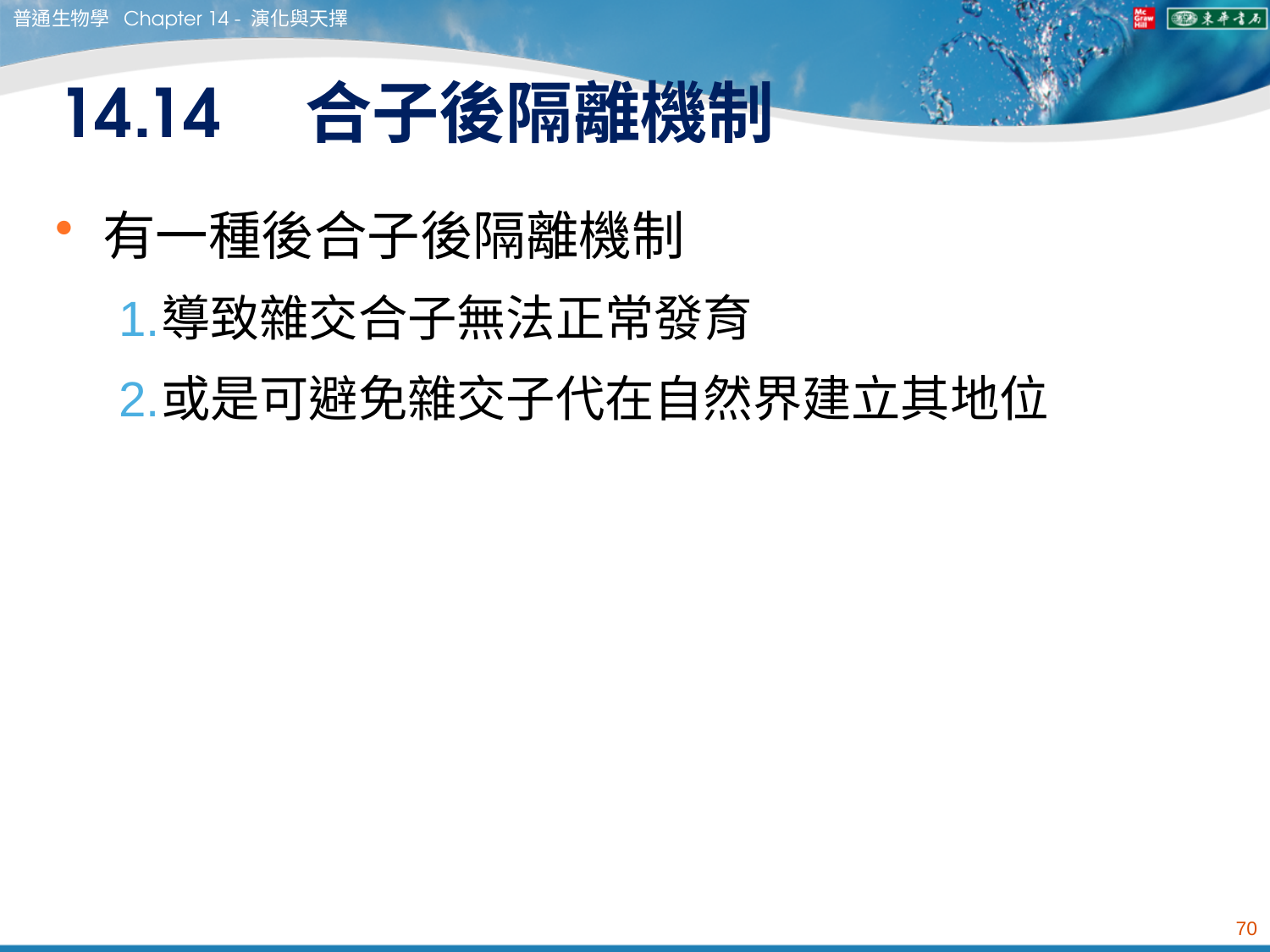

普通生物學  Chapter 14 - 演化與天擇
# 14.14　合子後隔離機制
有一種後合子後隔離機制
導致雜交合子無法正常發育
或是可避免雜交子代在自然界建立其地位
70